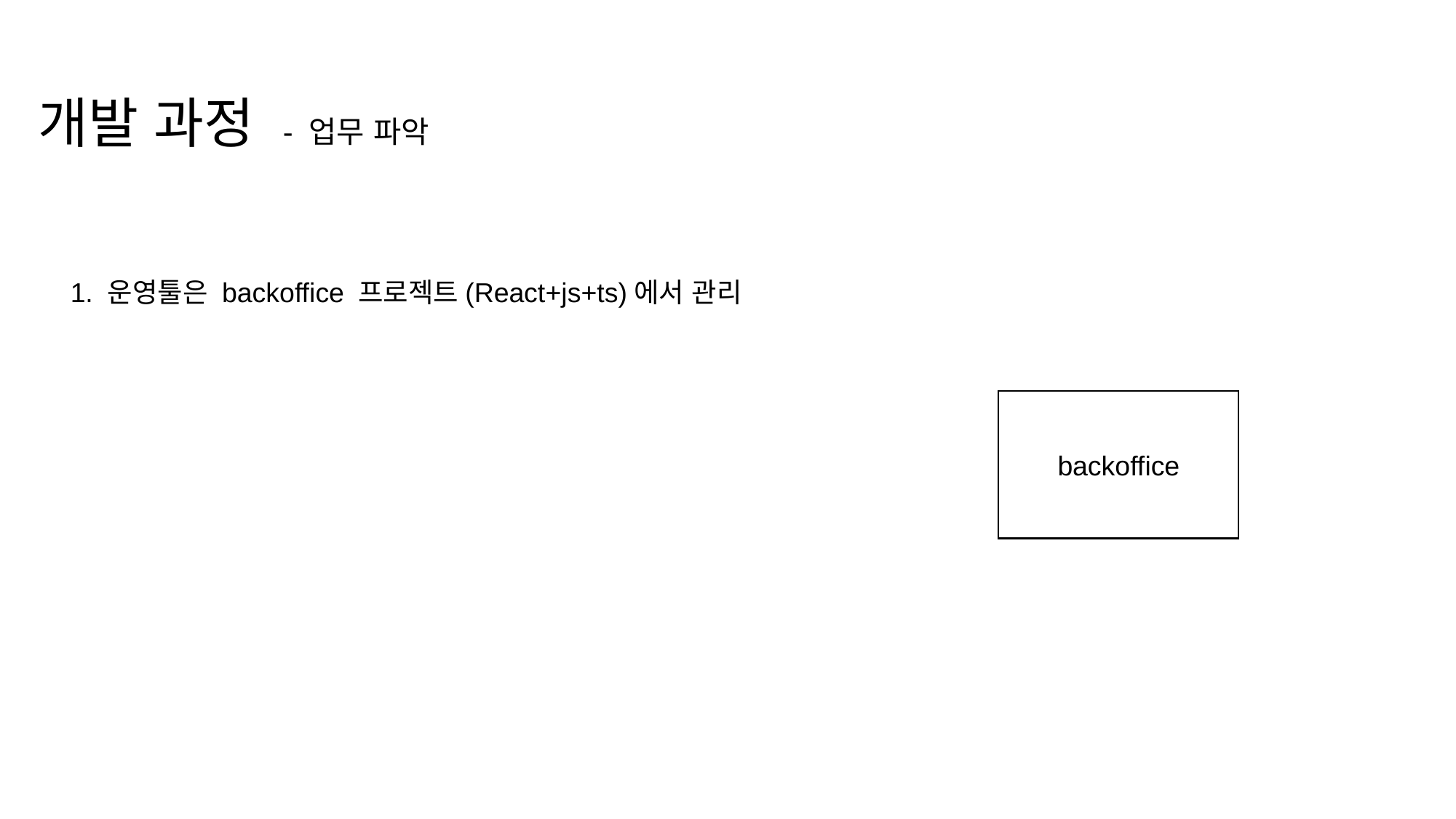

개발 과정 - 업무 파악
1. 운영툴은 backoffice 프로젝트(React+js+ts)에서 관리
backoffice